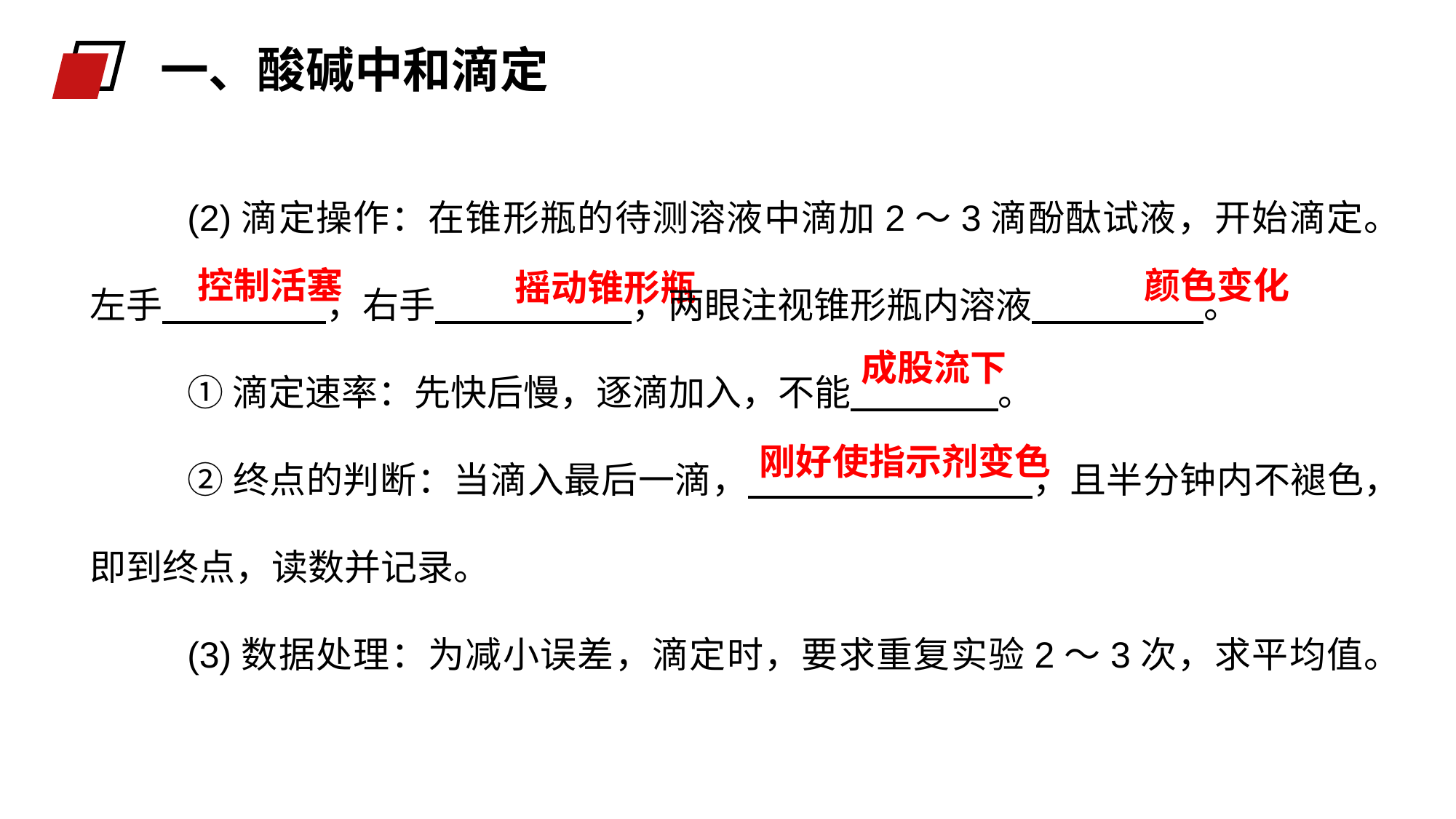

一、酸碱中和滴定
(2)滴定操作：在锥形瓶的待测溶液中滴加2～3滴酚酞试液，开始滴定。左手                    ，右手                        ，两眼注视锥形瓶内溶液                     。
①滴定速率：先快后慢，逐滴加入，不能                  。
②终点的判断：当滴入最后一滴，                                 ，且半分钟内不褪色，即到终点，读数并记录。
(3)数据处理：为减小误差，滴定时，要求重复实验2～3次，求平均值。
颜色变化
控制活塞
摇动锥形瓶
成股流下
刚好使指示剂变色